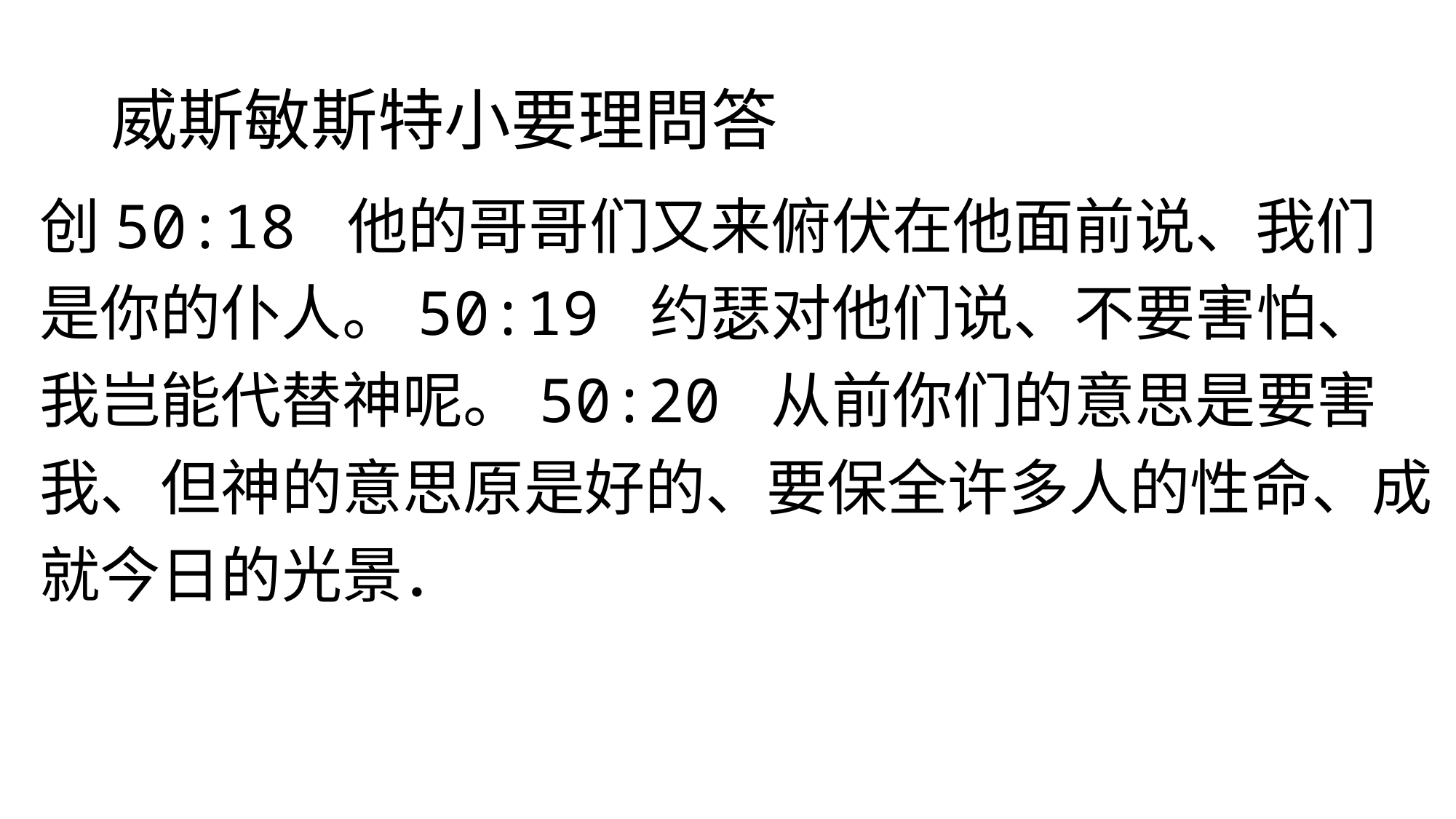

# 威斯敏斯特小要理問答
创50:18 他的哥哥们又来俯伏在他面前说、我们是你的仆人。50:19 约瑟对他们说、不要害怕、我岂能代替神呢。50:20 从前你们的意思是要害我、但神的意思原是好的、要保全许多人的性命、成就今日的光景．